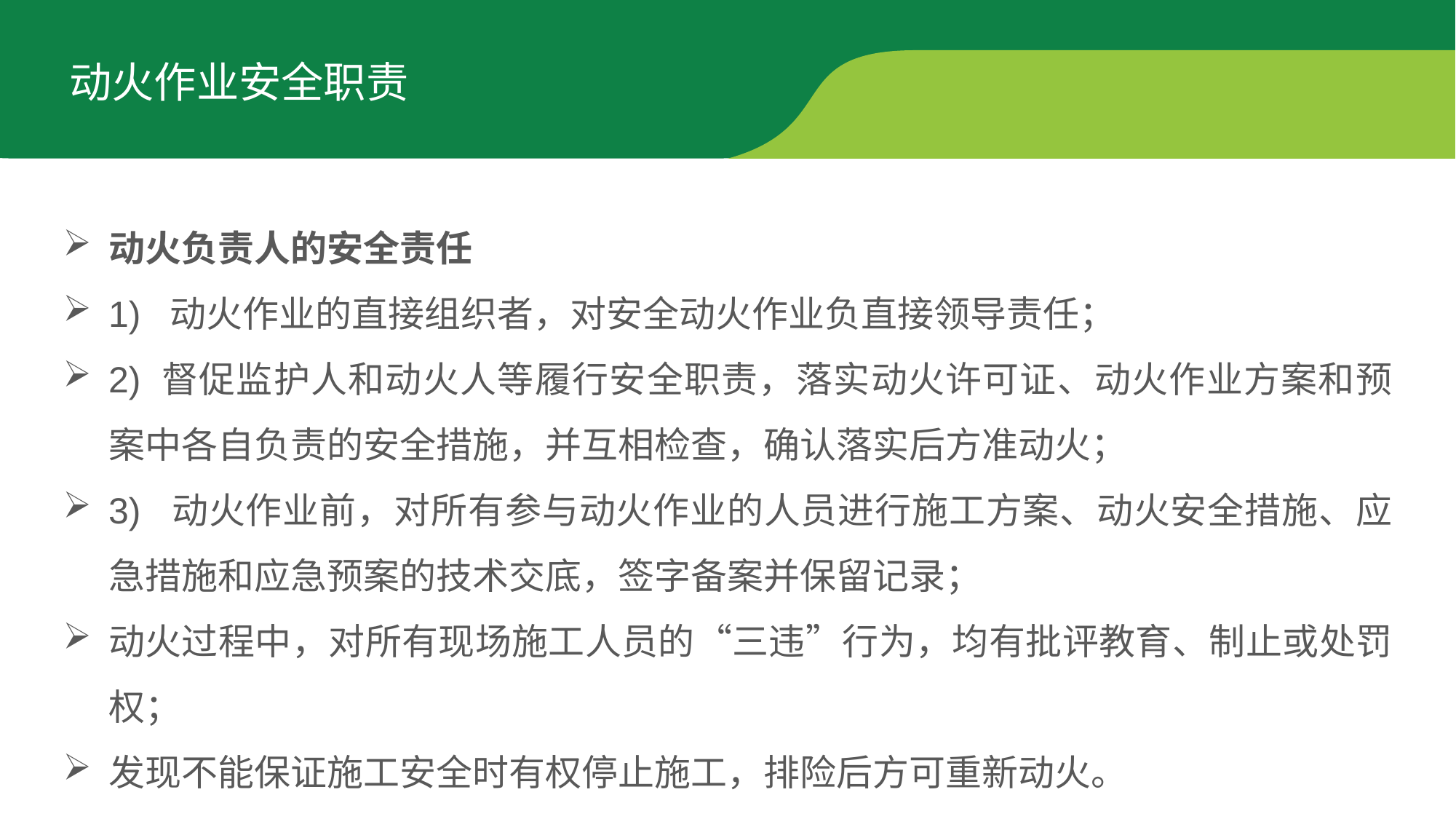

动火作业安全职责

动火负责人的安全责任
1)  动火作业的直接组织者，对安全动火作业负直接领导责任；
2) 督促监护人和动火人等履行安全职责，落实动火许可证、动火作业方案和预案中各自负责的安全措施，并互相检查，确认落实后方准动火；
3)  动火作业前，对所有参与动火作业的人员进行施工方案、动火安全措施、应急措施和应急预案的技术交底，签字备案并保留记录；
动火过程中，对所有现场施工人员的“三违”行为，均有批评教育、制止或处罚权；
发现不能保证施工安全时有权停止施工，排险后方可重新动火。